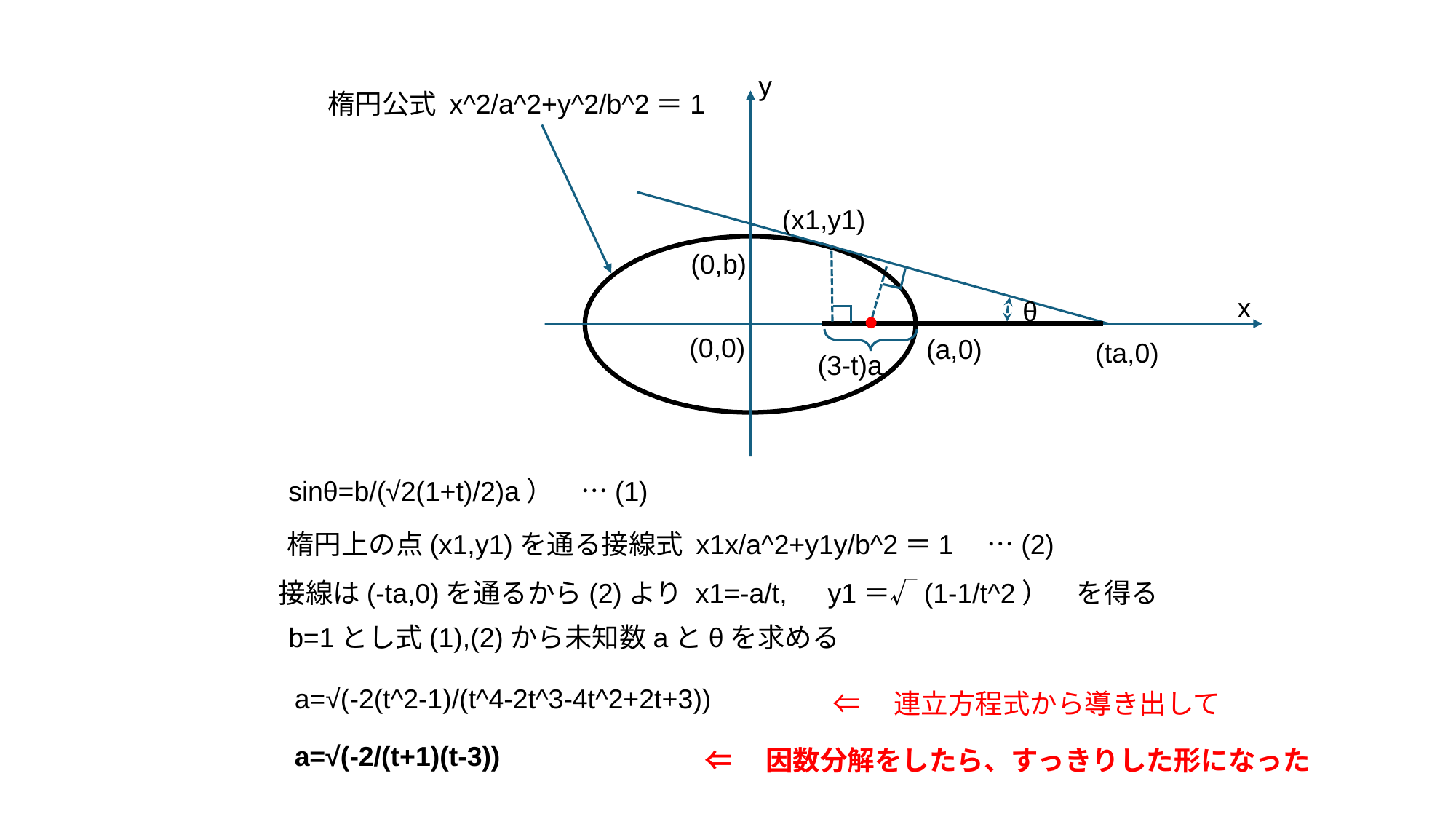

y
楕円公式 x^2/a^2+y^2/b^2＝1
(x1,y1)

(0,b)

x
θ

(0,0)
(a,0)
(ta,0)
(3-t)a
sinθ=b/(√2(1+t)/2)a）　…(1)
楕円上の点(x1,y1)を通る接線式 x1x/a^2+y1y/b^2＝1　…(2)
接線は(-ta,0)を通るから(2)より x1=-a/t,　y1＝√(1-1/t^2）　を得る
b=1とし式(1),(2)から未知数aとθを求める
a=√(-2(t^2-1)/(t^4-2t^3-4t^2+2t+3))
⇐　連立方程式から導き出して
a=√(-2/(t+1)(t-3))
⇐　因数分解をしたら、すっきりした形になった